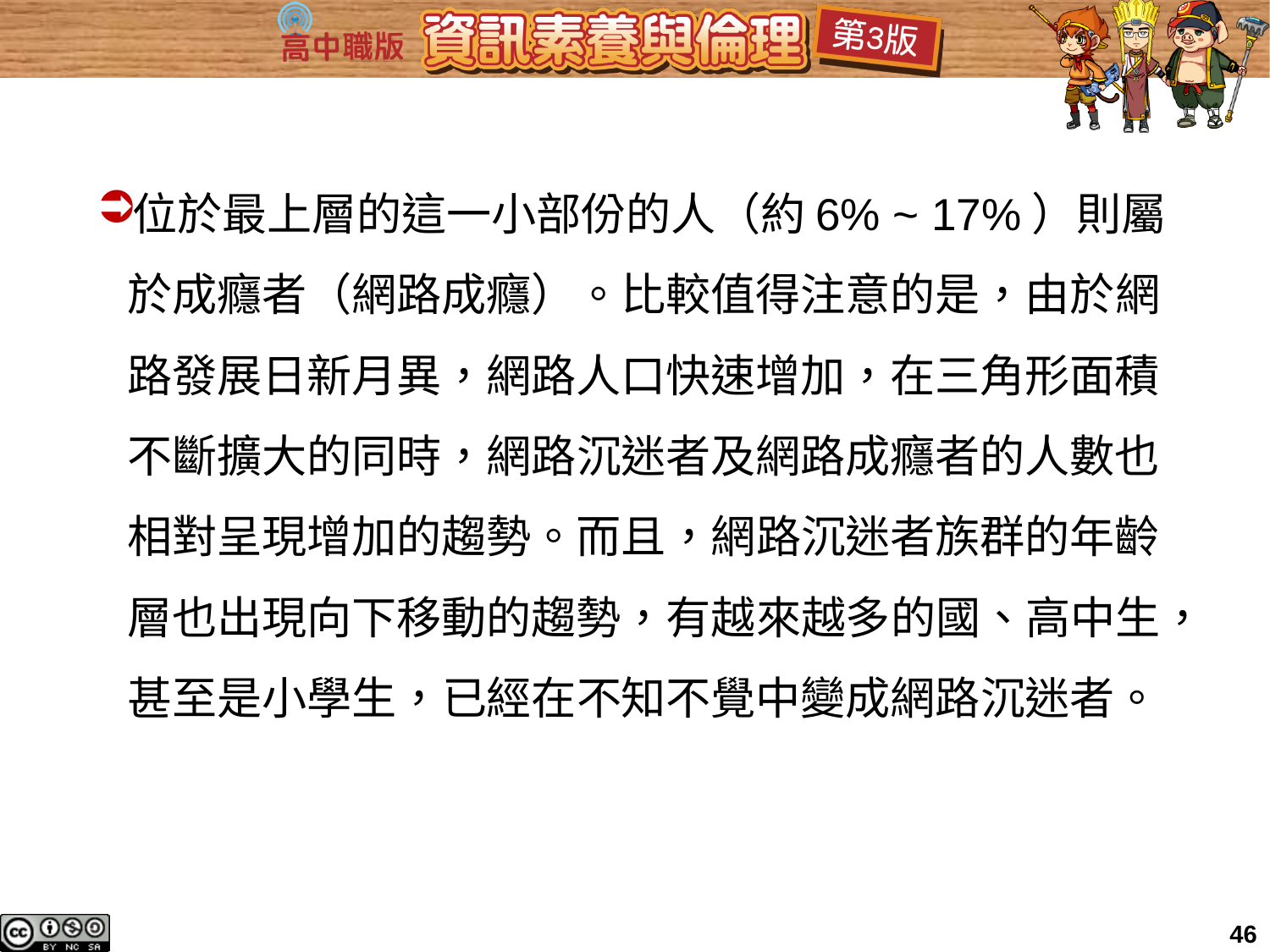

位於最上層的這一小部份的人（約6% ~ 17%）則屬於成癮者（網路成癮）。比較值得注意的是，由於網路發展日新月異，網路人口快速增加，在三角形面積不斷擴大的同時，網路沉迷者及網路成癮者的人數也相對呈現增加的趨勢。而且，網路沉迷者族群的年齡層也出現向下移動的趨勢，有越來越多的國、高中生，甚至是小學生，已經在不知不覺中變成網路沉迷者。
46